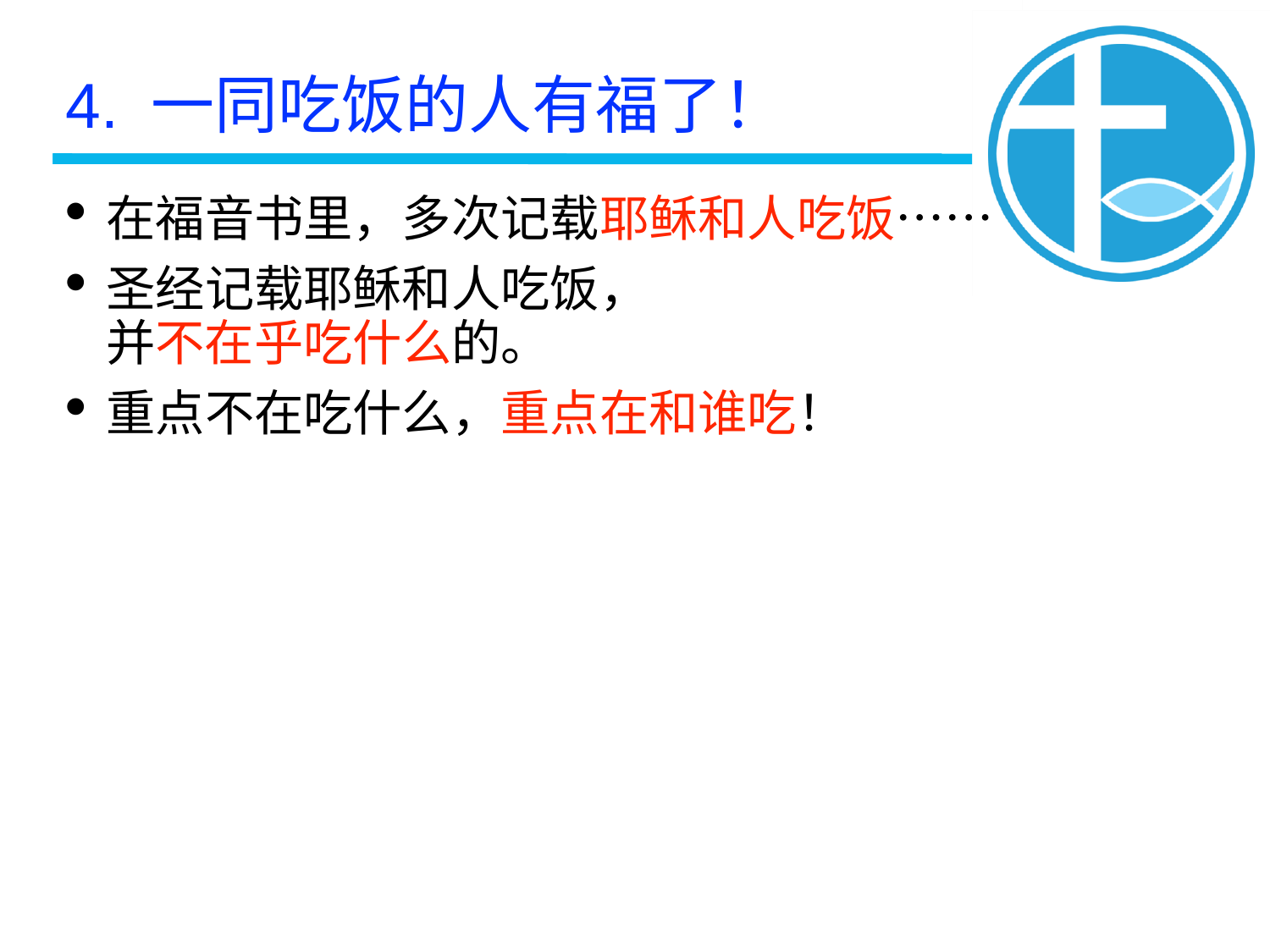

4. 一同吃饭的人有福了！
在福音书里，多次记载耶稣和人吃饭⋯⋯
圣经记载耶稣和人吃饭，
并不在乎吃什么的。
重点不在吃什么，重点在和谁吃！